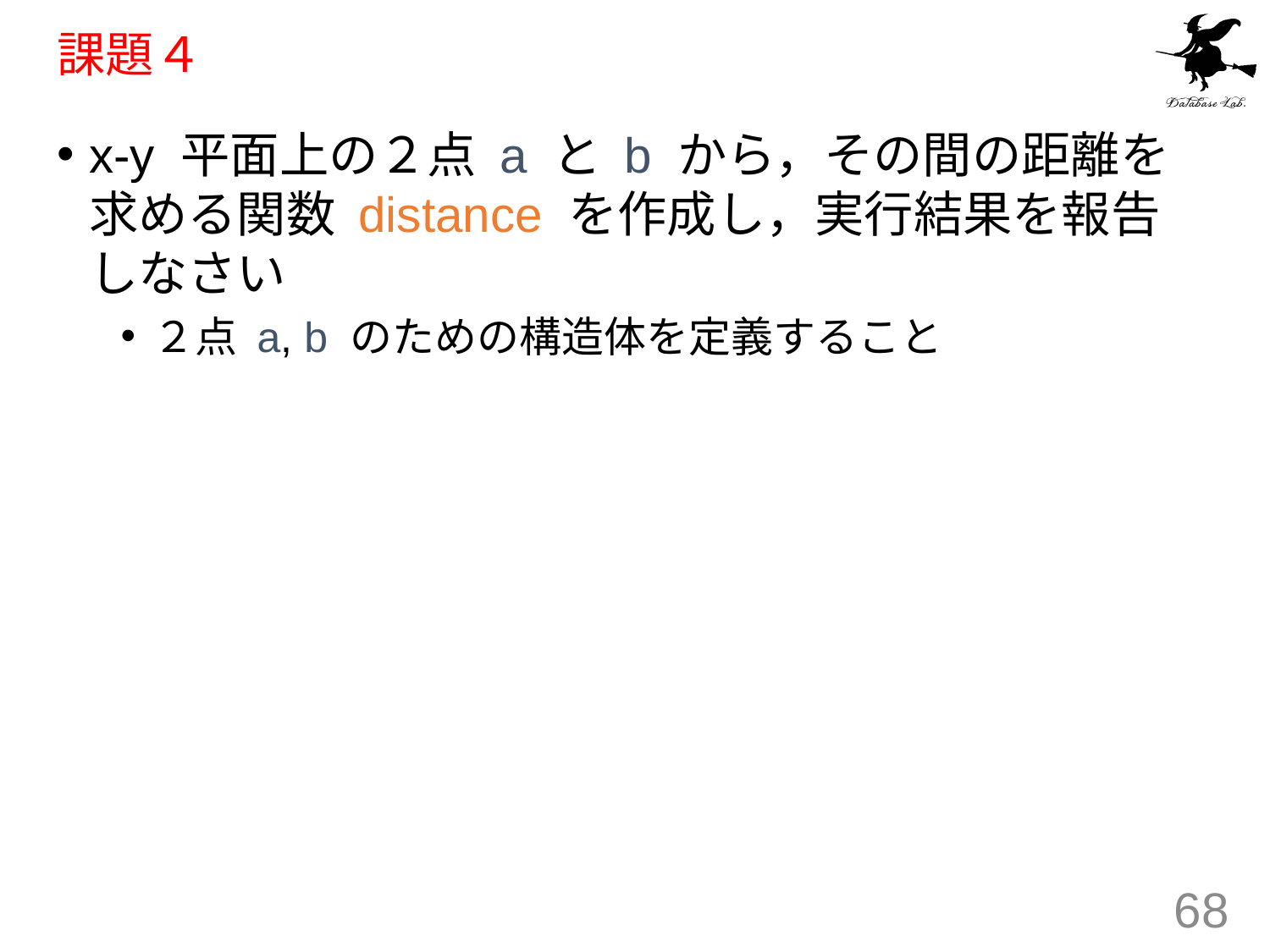

# 課題４
x-y 平面上の２点 a と b から，その間の距離を求める関数 distance を作成し，実行結果を報告しなさい
２点 a, b のための構造体を定義すること

68